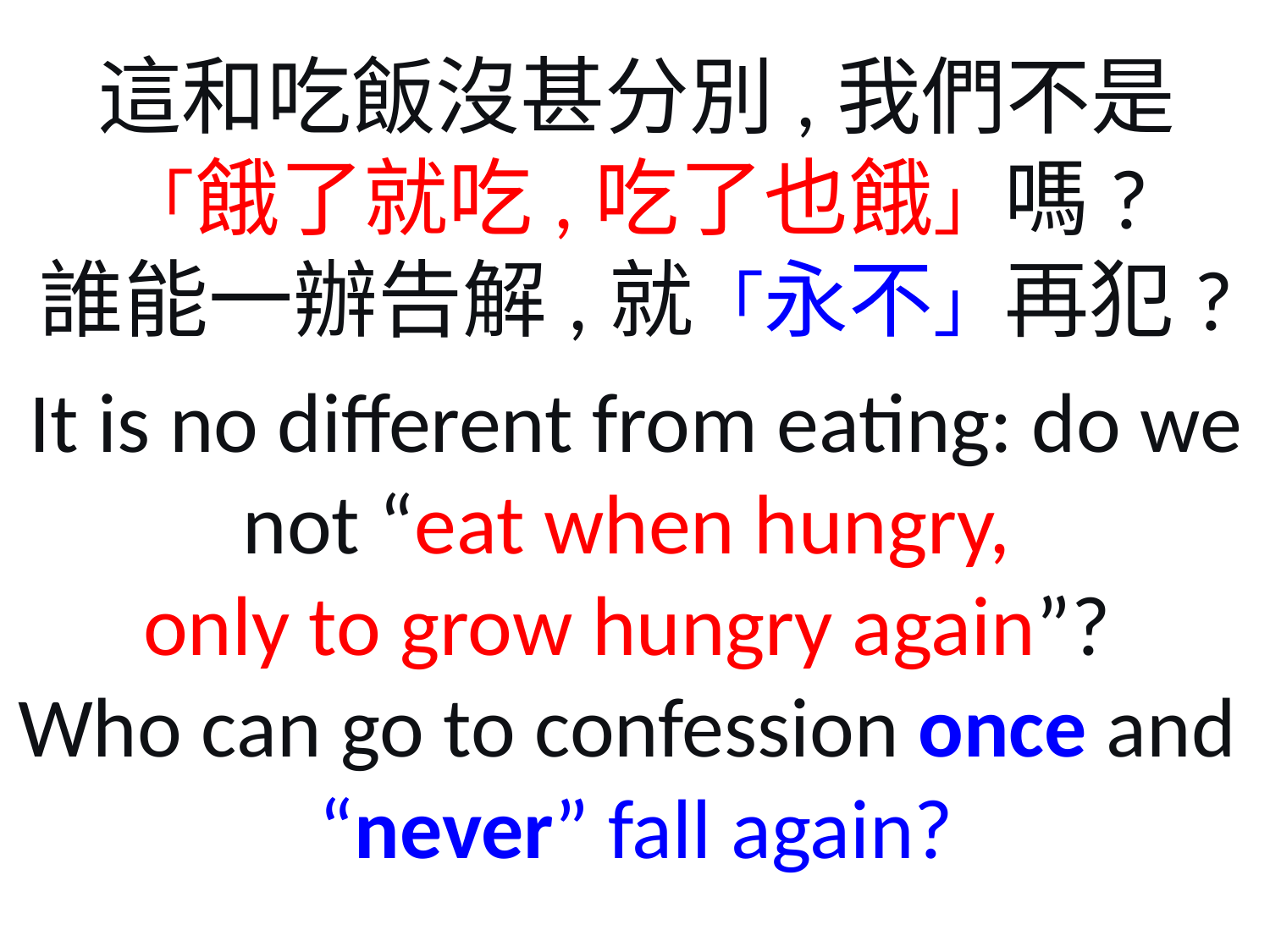

這和吃飯沒甚分別,我們不是
「餓了就吃,吃了也餓」嗎?
誰能一辦告解,就「永不」再犯?
It is no different from eating: do we not “eat when hungry,
only to grow hungry again”?
Who can go to confession once and
“never” fall again?